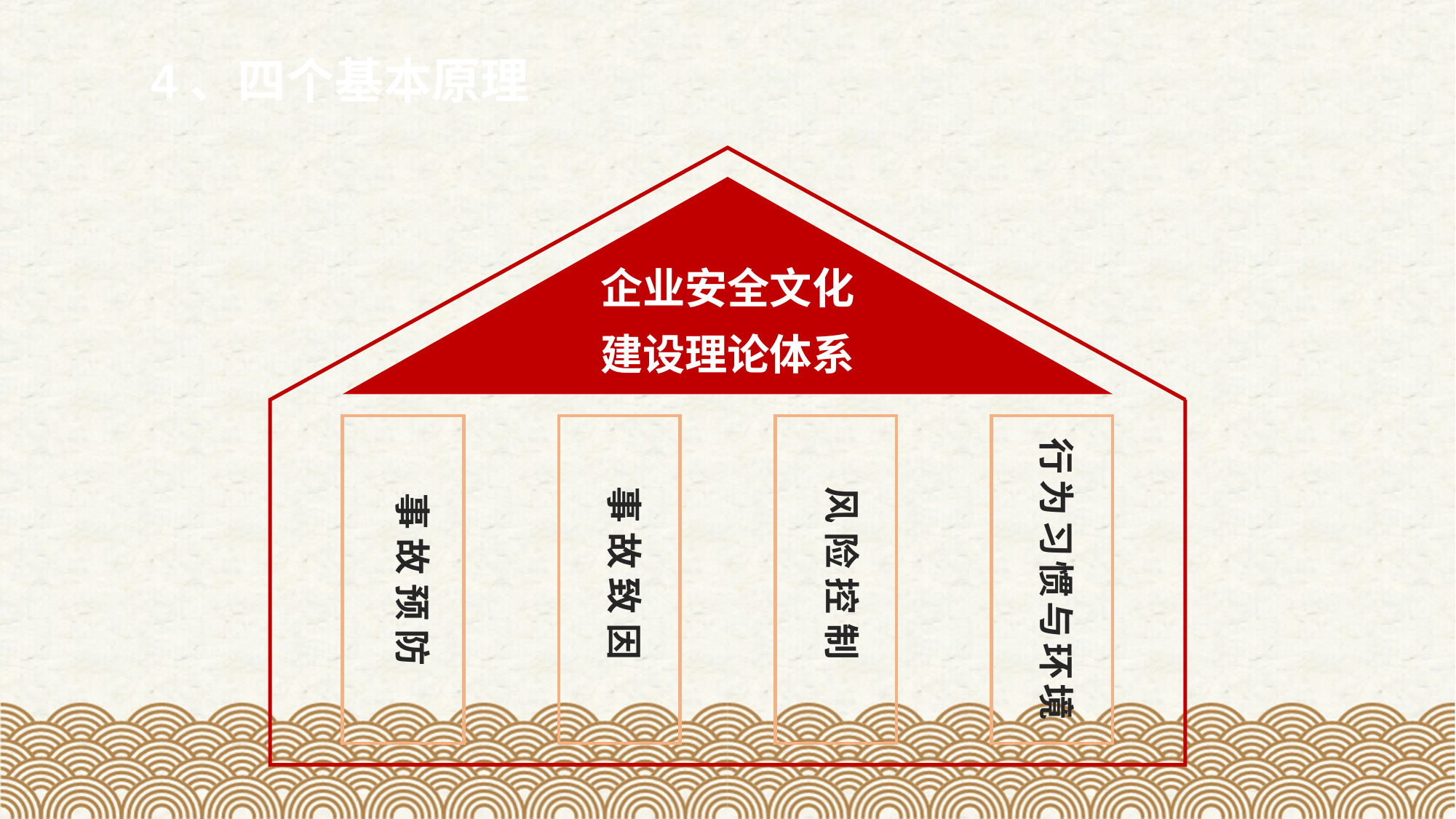

4、四个基本原理

企业安全文化
建设理论体系

行为习惯与环境
事故致因
风险控制
事故预防